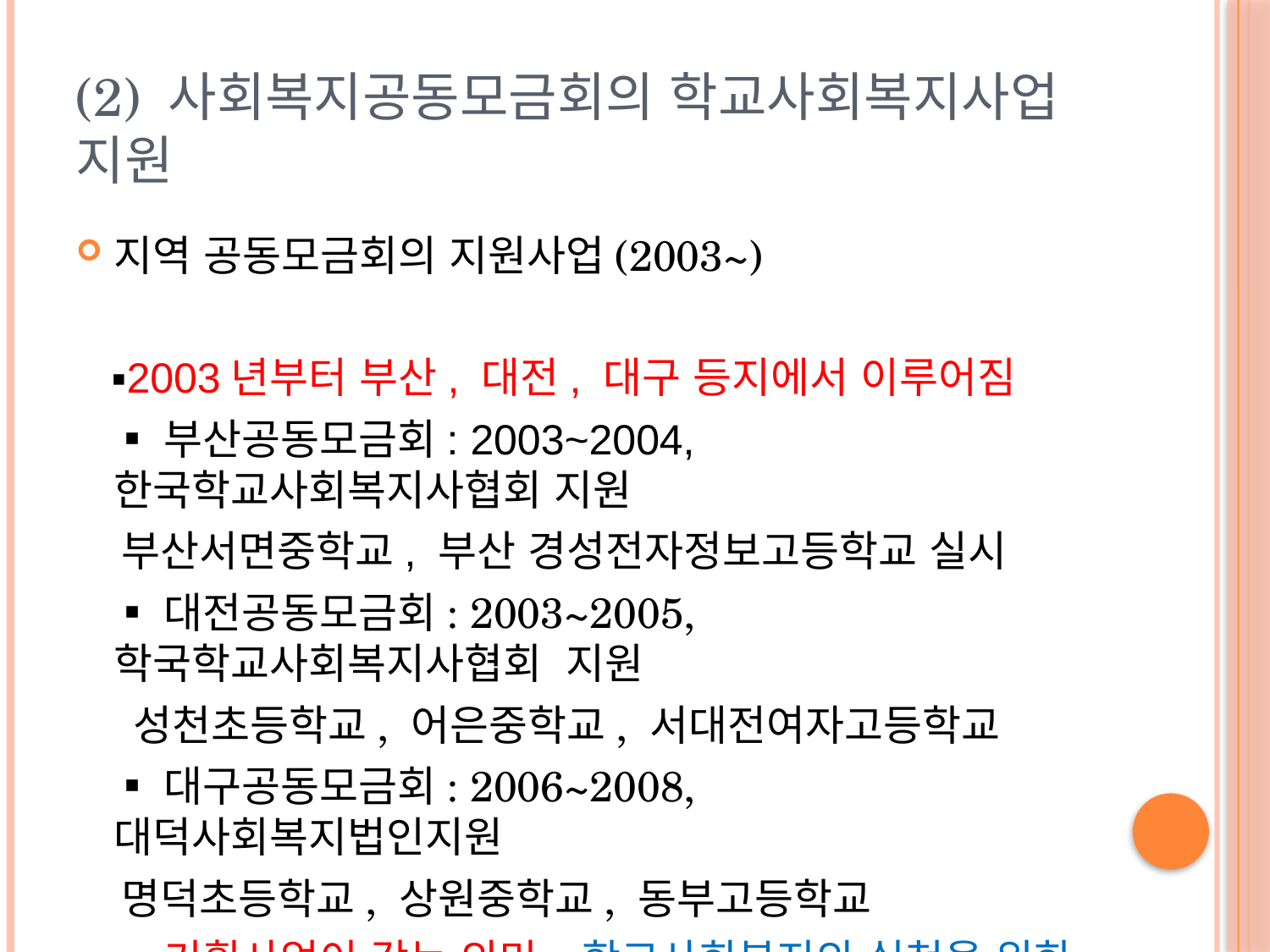

# (2) 사회복지공동모금회의 학교사회복지사업 지원
지역 공동모금회의 지원사업(2003~)

   ▪2003년부터 부산, 대전, 대구 등지에서 이루어짐
   ▪부산공동모금회: 2003~2004, 한국학교사회복지사협회 지원
   부산서면중학교, 부산 경성전자정보고등학교 실시
   ▪대전공동모금회: 2003~2005, 학국학교사회복지사협회  지원
    성천초등학교, 어은중학교, 서대전여자고등학교
   ▪대구공동모금회: 2006~2008, 대덕사회복지법인지원
   명덕초등학교, 상원중학교, 동부고등학교
   ▪기획사업이 갖는 의미: 학교사회복지의 실천을 위한 안정적이고 지속적인 장을 마련해 줌